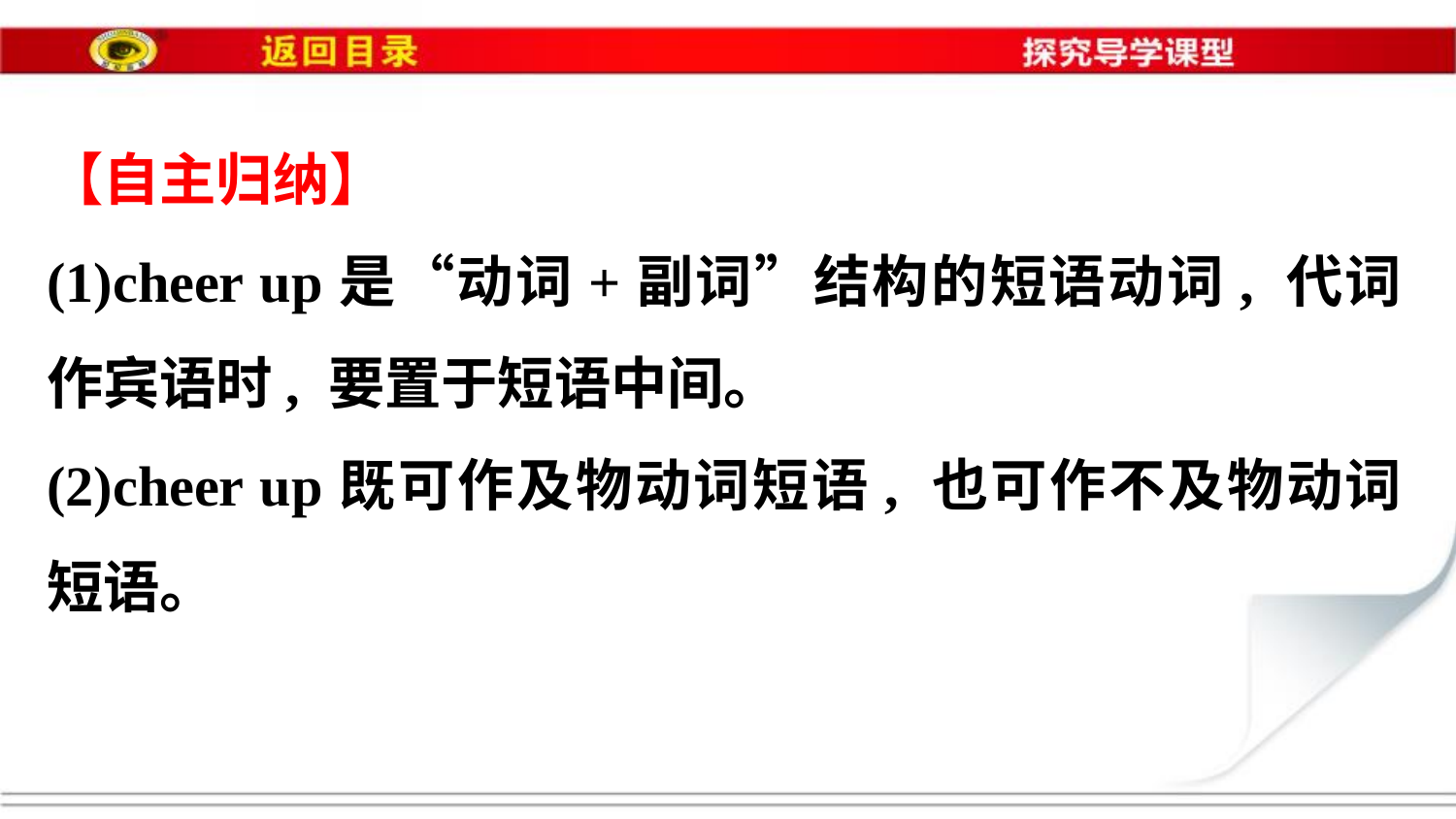

【自主归纳】
(1)cheer up是“动词+副词”结构的短语动词, 代词作宾语时, 要置于短语中间。
(2)cheer up既可作及物动词短语, 也可作不及物动词短语。